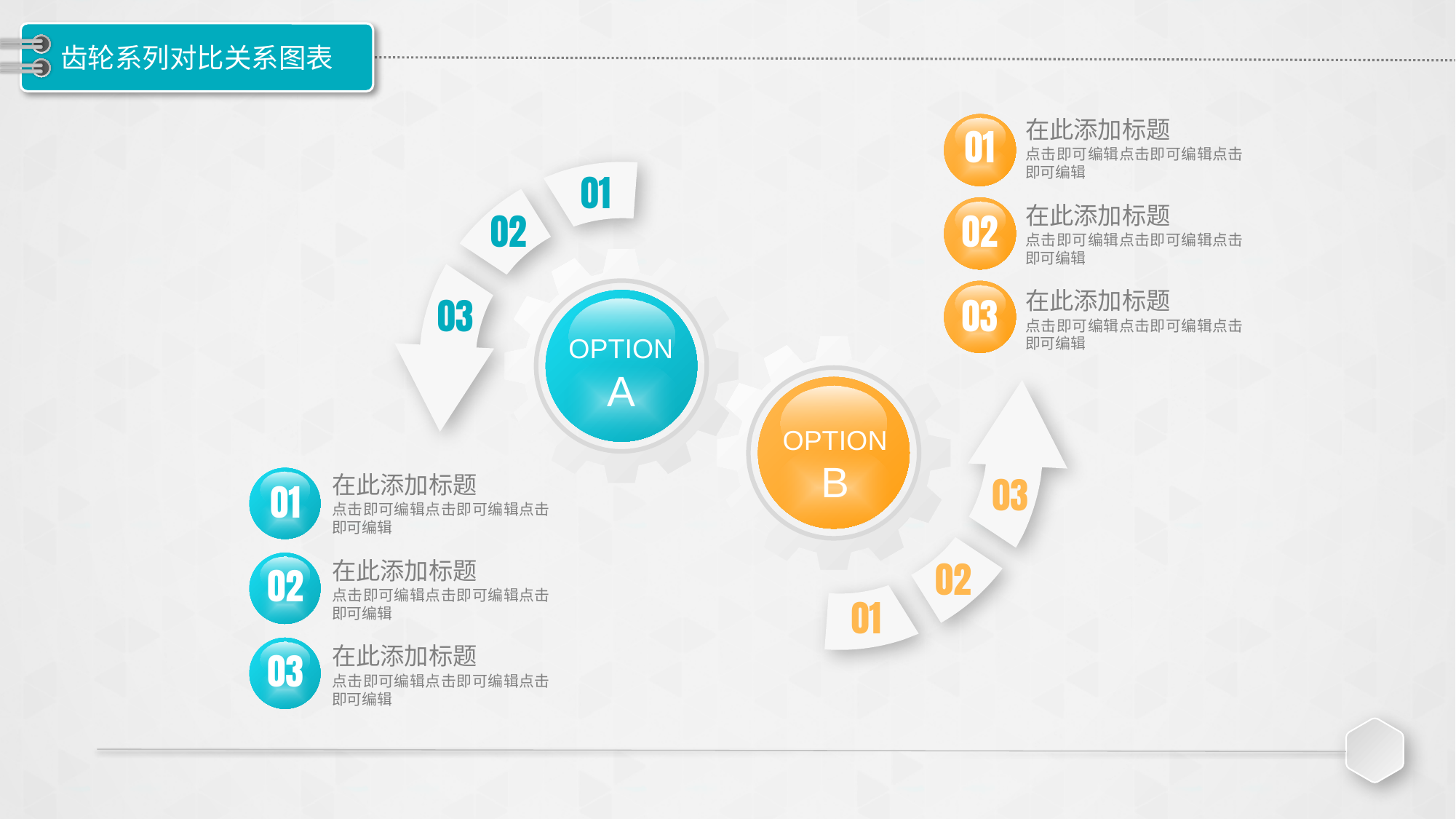

# 齿轮系列对比关系图表
在此添加标题
点击即可编辑点击即可编辑点击即可编辑

01

01
在此添加标题
点击即可编辑点击即可编辑点击即可编辑

02
02

在此添加标题
点击即可编辑点击即可编辑点击即可编辑

03

03
OPTION A

OPTION B
在此添加标题
点击即可编辑点击即可编辑点击即可编辑

03
01
在此添加标题
点击即可编辑点击即可编辑点击即可编辑

02
02
01
在此添加标题
点击即可编辑点击即可编辑点击即可编辑

03
127